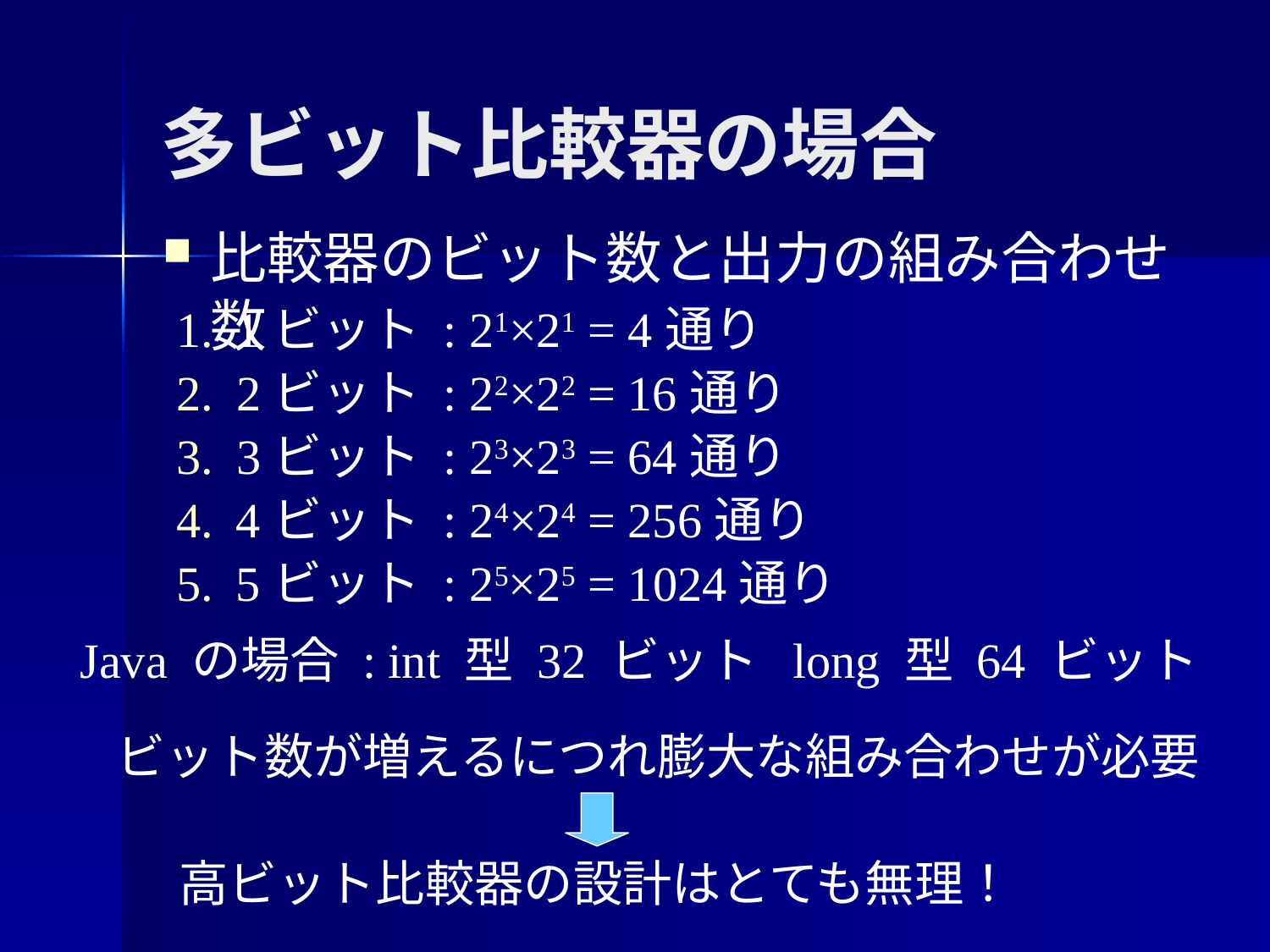

# 多ビット比較器の場合
比較器のビット数と出力の組み合わせ数
 1ビット : 21×21 = 4通り
 2ビット : 22×22 = 16通り
 3ビット : 23×23 = 64通り
 4ビット : 24×24 = 256通り
 5ビット : 25×25 = 1024通り
Java の場合 : int 型 32 ビット  long 型 64 ビット
ビット数が増えるにつれ膨大な組み合わせが必要

高ビット比較器の設計はとても無理！